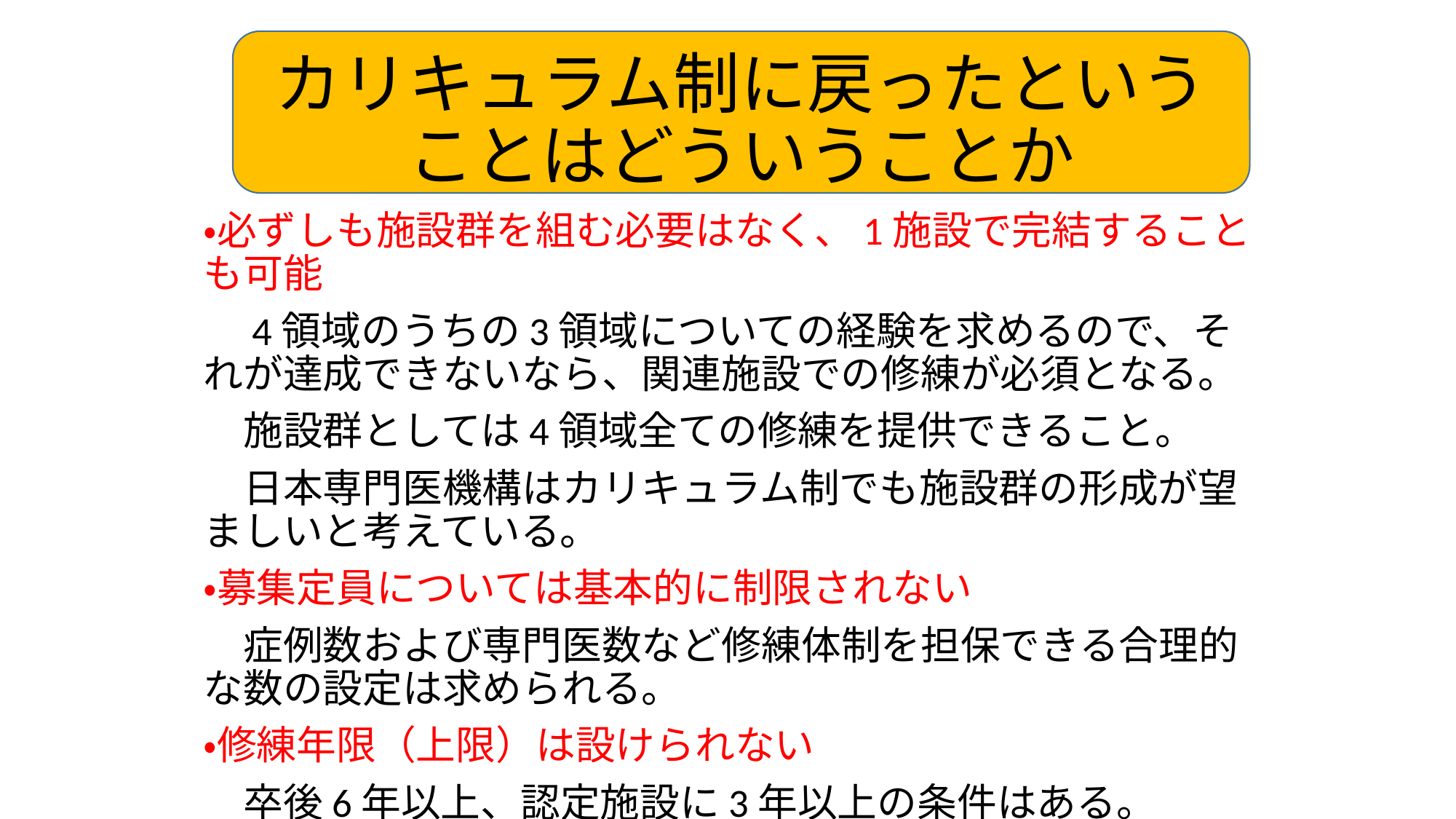

# カリキュラム制に戻ったということはどういうことか
・必ずしも施設群を組む必要はなく、1施設で完結することも可能
　4領域のうちの3領域についての経験を求めるので、それが達成できないなら、関連施設での修練が必須となる。
　施設群としては4領域全ての修練を提供できること。
　日本専門医機構はカリキュラム制でも施設群の形成が望ましいと考えている。
・募集定員については基本的に制限されない
　症例数および専門医数など修練体制を担保できる合理的な数の設定は求められる。
・修練年限（上限）は設けられない
　卒後6年以上、認定施設に3年以上の条件はある。